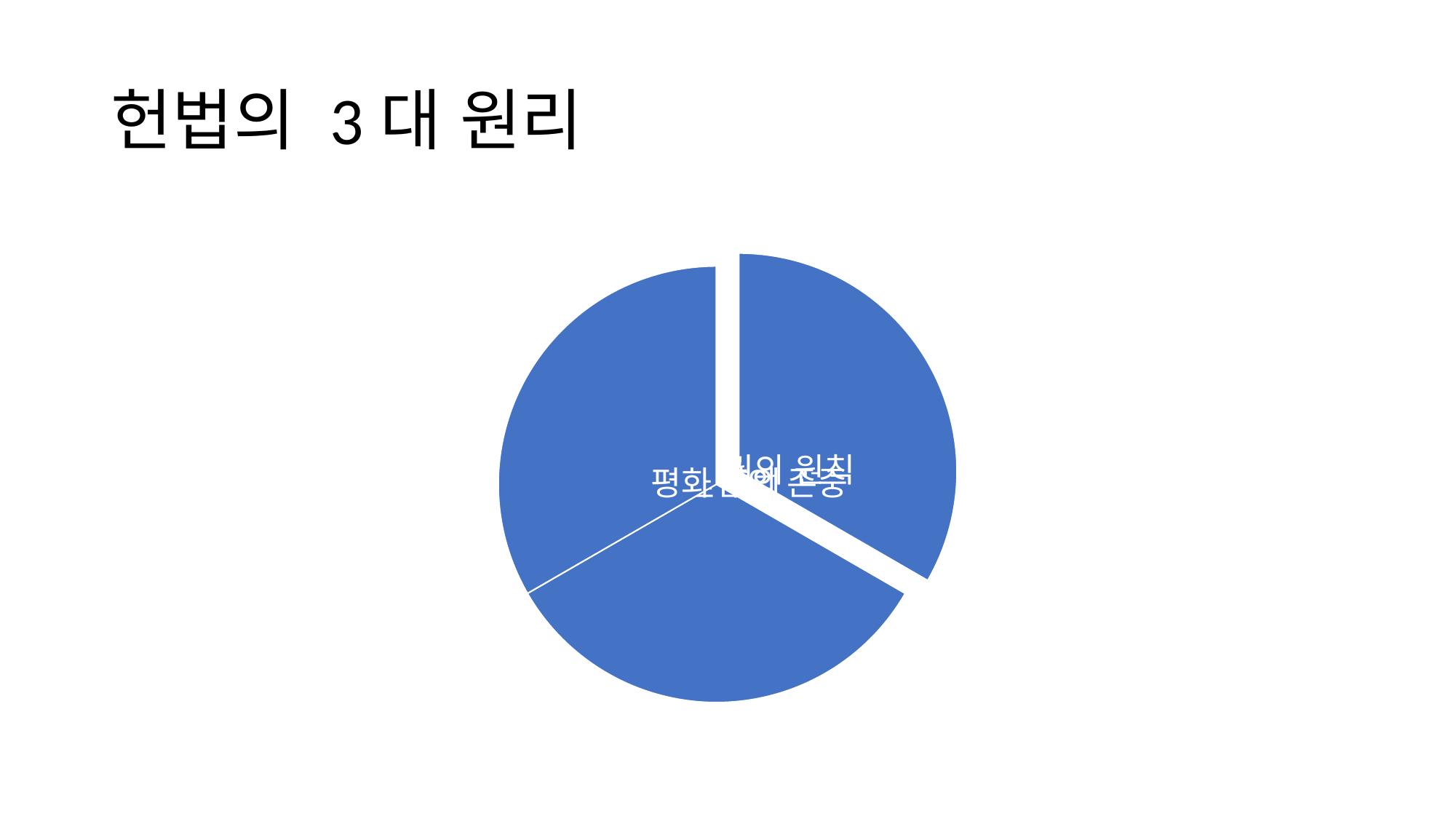

# 헌법의 3대 원리
국민 주권의 원칙
기본적 인권의 존중
평화 주의